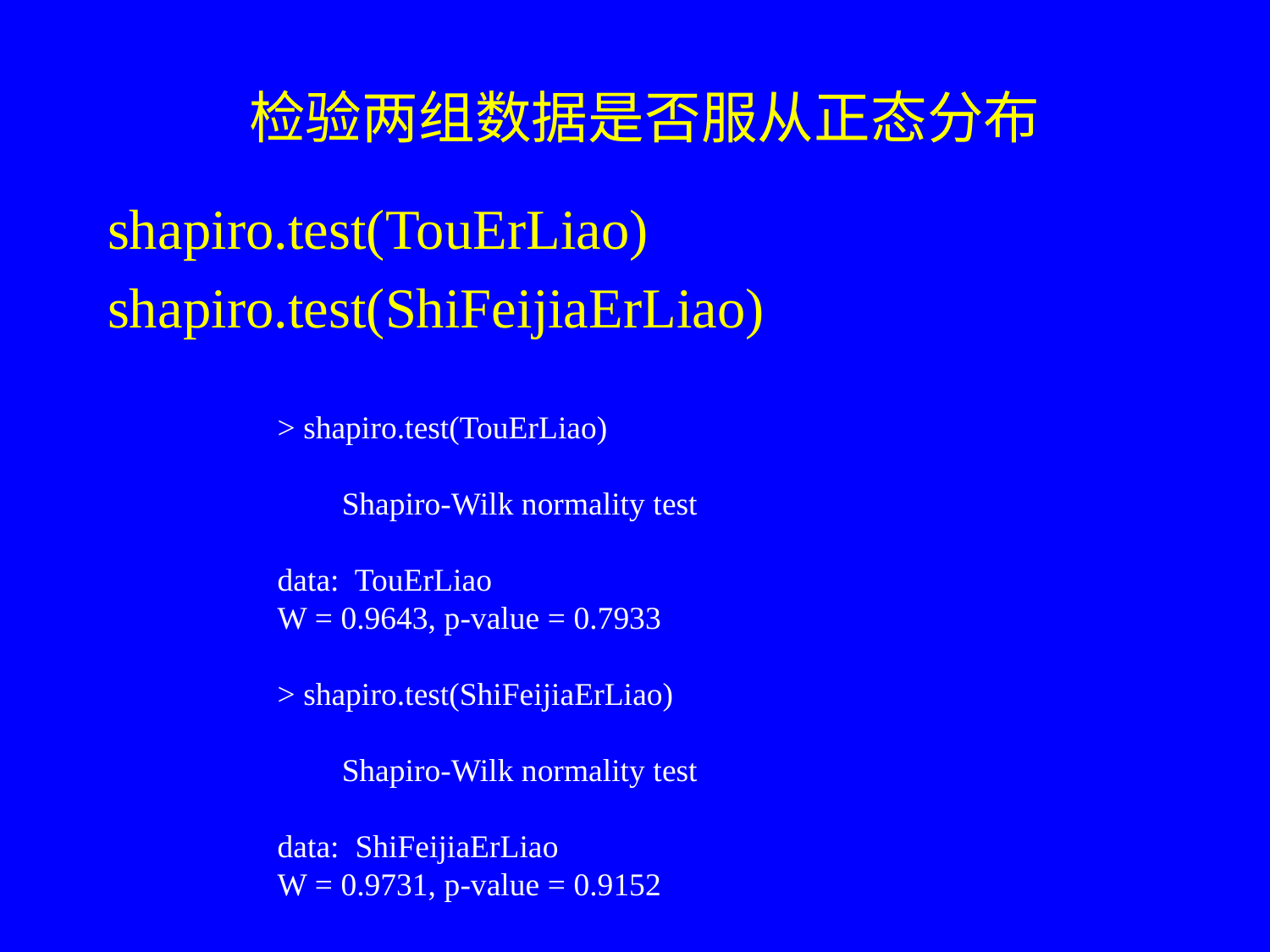

# 检验两组数据是否服从正态分布
shapiro.test(TouErLiao)
shapiro.test(ShiFeijiaErLiao)

> shapiro.test(TouErLiao)

        Shapiro-Wilk normality test

data:  TouErLiao
W = 0.9643, p-value = 0.7933

> shapiro.test(ShiFeijiaErLiao)

        Shapiro-Wilk normality test

data:  ShiFeijiaErLiao
W = 0.9731, p-value = 0.9152